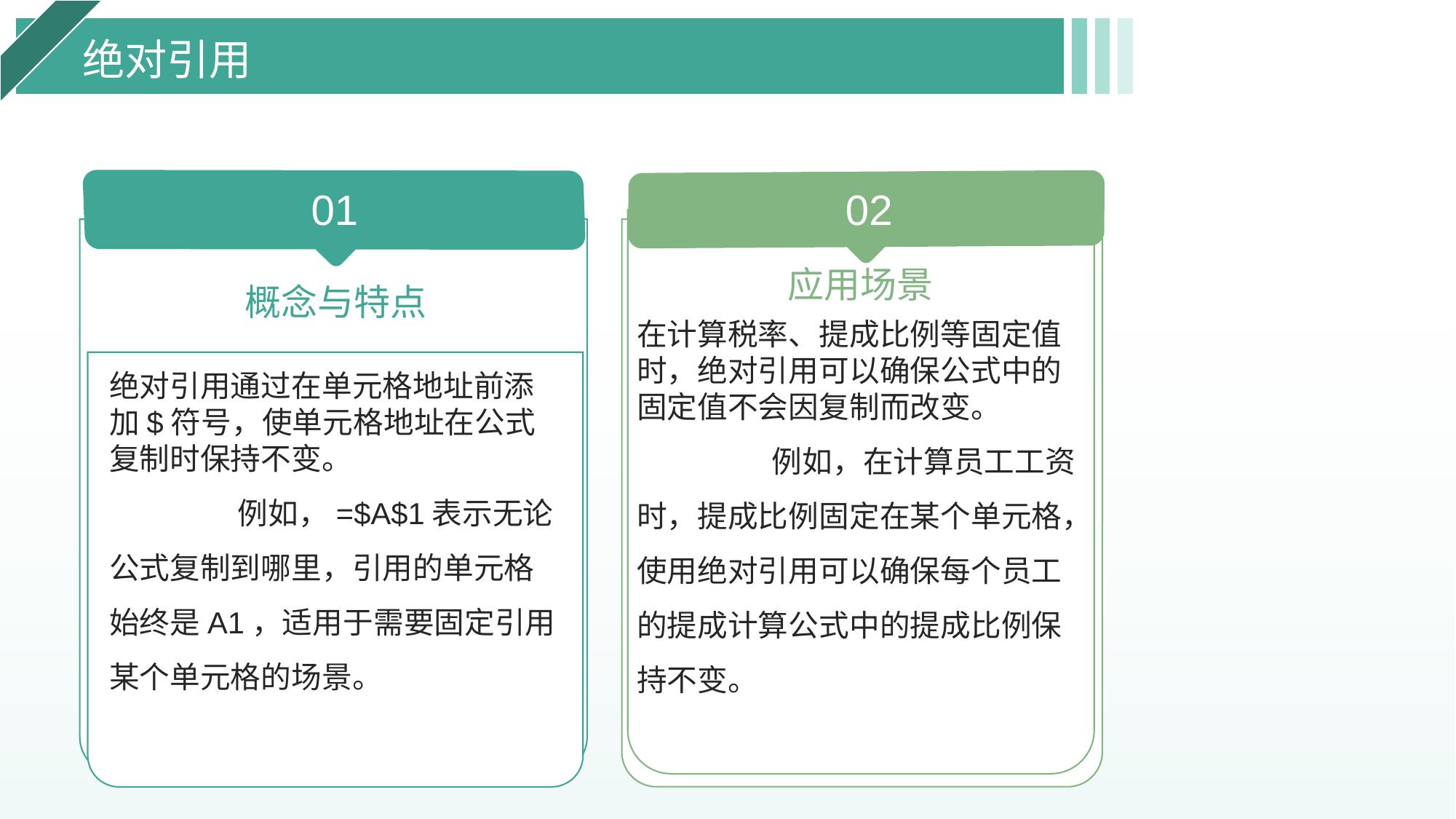

绝对引用
01
02

应用场景
概念与特点
在计算税率、提成比例等固定值时，绝对引用可以确保公式中的固定值不会因复制而改变。
          例如，在计算员工工资时，提成比例固定在某个单元格，使用绝对引用可以确保每个员工的提成计算公式中的提成比例保持不变。

绝对引用通过在单元格地址前添加$符号，使单元格地址在公式复制时保持不变。
         例如，=$A$1表示无论公式复制到哪里，引用的单元格始终是A1，适用于需要固定引用某个单元格的场景。